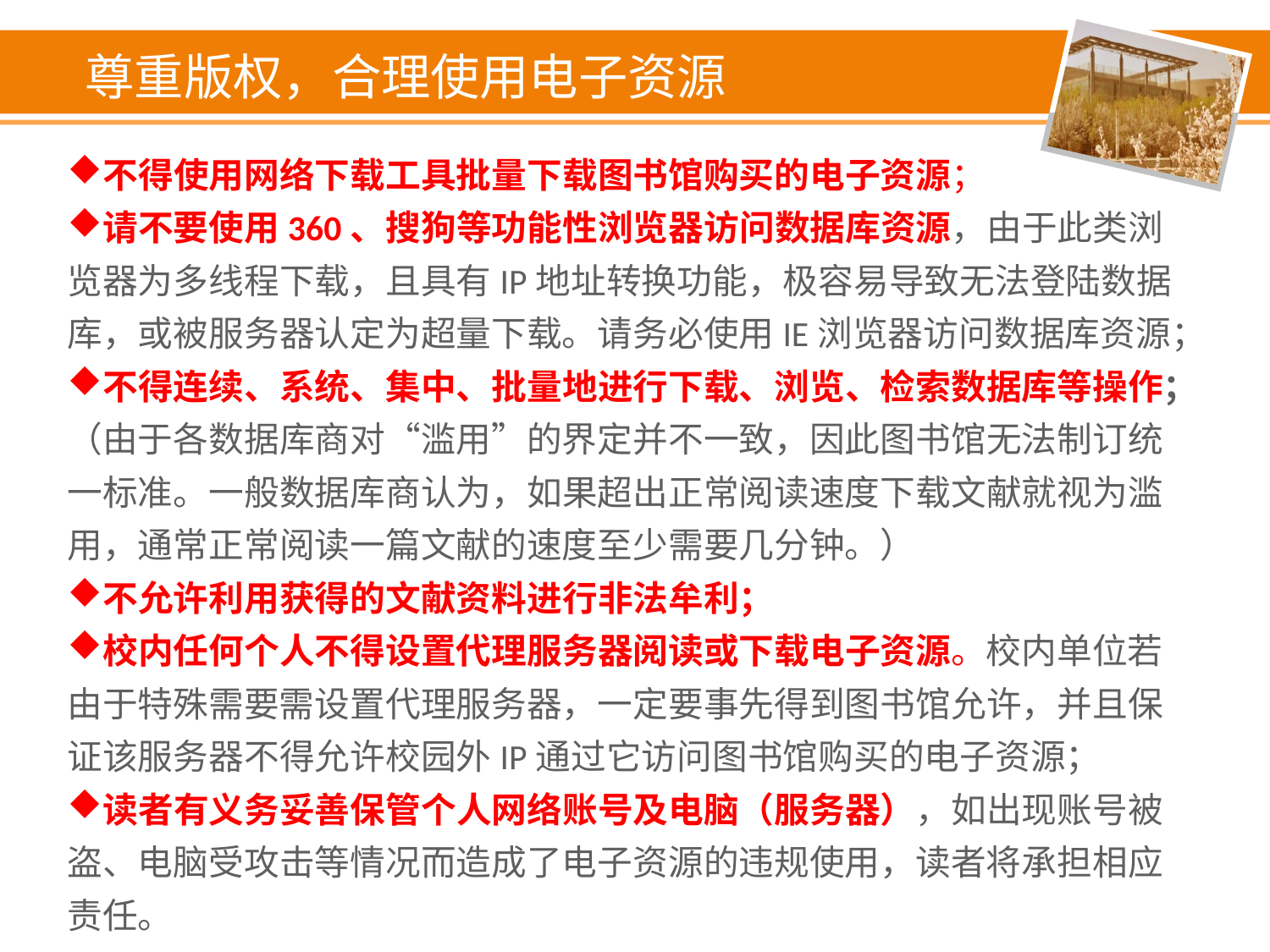

# 尊重版权，合理使用电子资源
不得使用网络下载工具批量下载图书馆购买的电子资源；
请不要使用360、搜狗等功能性浏览器访问数据库资源，由于此类浏览器为多线程下载，且具有IP地址转换功能，极容易导致无法登陆数据库，或被服务器认定为超量下载。请务必使用IE浏览器访问数据库资源；
不得连续、系统、集中、批量地进行下载、浏览、检索数据库等操作；（由于各数据库商对“滥用”的界定并不一致，因此图书馆无法制订统一标准。一般数据库商认为，如果超出正常阅读速度下载文献就视为滥用，通常正常阅读一篇文献的速度至少需要几分钟。）
不允许利用获得的文献资料进行非法牟利；
校内任何个人不得设置代理服务器阅读或下载电子资源。校内单位若由于特殊需要需设置代理服务器，一定要事先得到图书馆允许，并且保证该服务器不得允许校园外IP通过它访问图书馆购买的电子资源；
读者有义务妥善保管个人网络账号及电脑（服务器），如出现账号被盗、电脑受攻击等情况而造成了电子资源的违规使用，读者将承担相应责任。